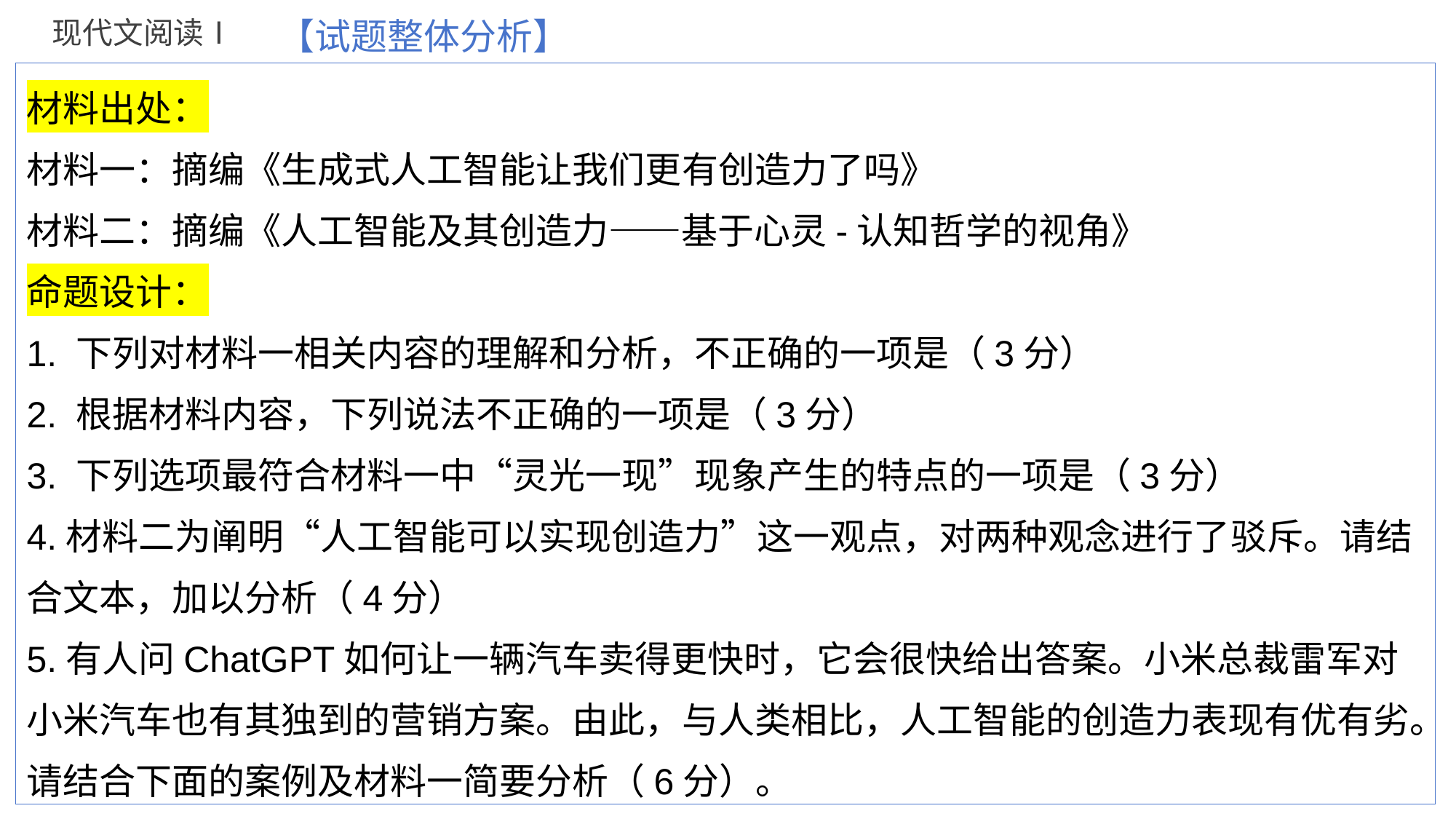

现代文阅读Ⅰ
【试题整体分析】
材料出处：
材料一：摘编《生成式人工智能让我们更有创造力了吗》
材料二：摘编《人工智能及其创造力——基于心灵-认知哲学的视角》
命题设计：
1. 下列对材料一相关内容的理解和分析，不正确的一项是（3分）
2. 根据材料内容，下列说法不正确的一项是（3分）
3. 下列选项最符合材料一中“灵光一现”现象产生的特点的一项是（3分）
4.材料二为阐明“人工智能可以实现创造力”这一观点，对两种观念进行了驳斥。请结合文本，加以分析（4分）
5.有人问ChatGPT如何让一辆汽车卖得更快时，它会很快给出答案。小米总裁雷军对小米汽车也有其独到的营销方案。由此，与人类相比，人工智能的创造力表现有优有劣。请结合下面的案例及材料一简要分析（6分）。